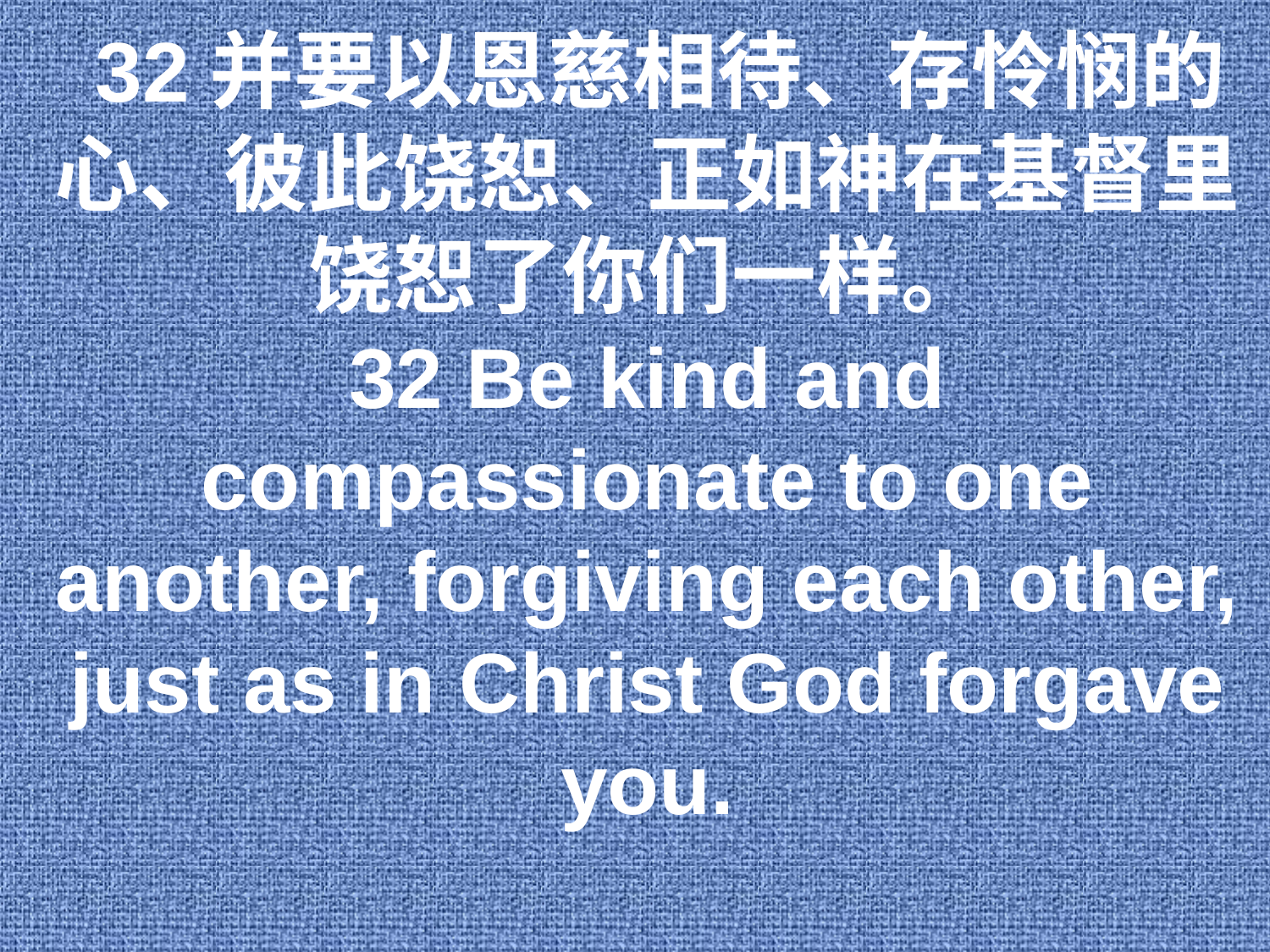

32并要以恩慈相待、存怜悯的心、彼此饶恕、正如神在基督里饶恕了你们一样。
32 Be kind and compassionate to one another, forgiving each other, just as in Christ God forgave you.